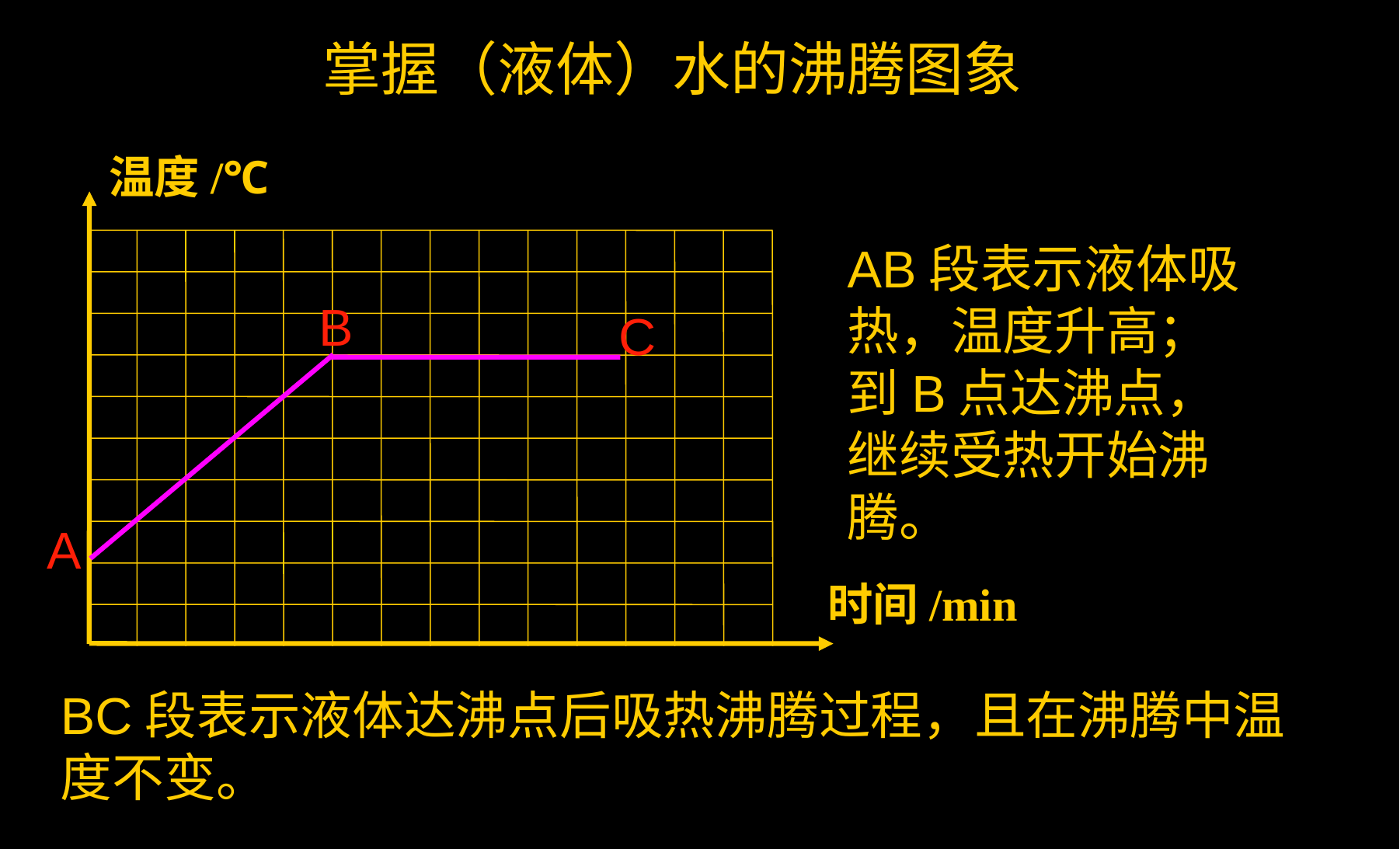

掌握（液体）水的沸腾图象
温度/℃

时间/min
AB段表示液体吸热，温度升高；到B点达沸点，继续受热开始沸腾。
B
C

A
BC段表示液体达沸点后吸热沸腾过程，且在沸腾中温度不变。